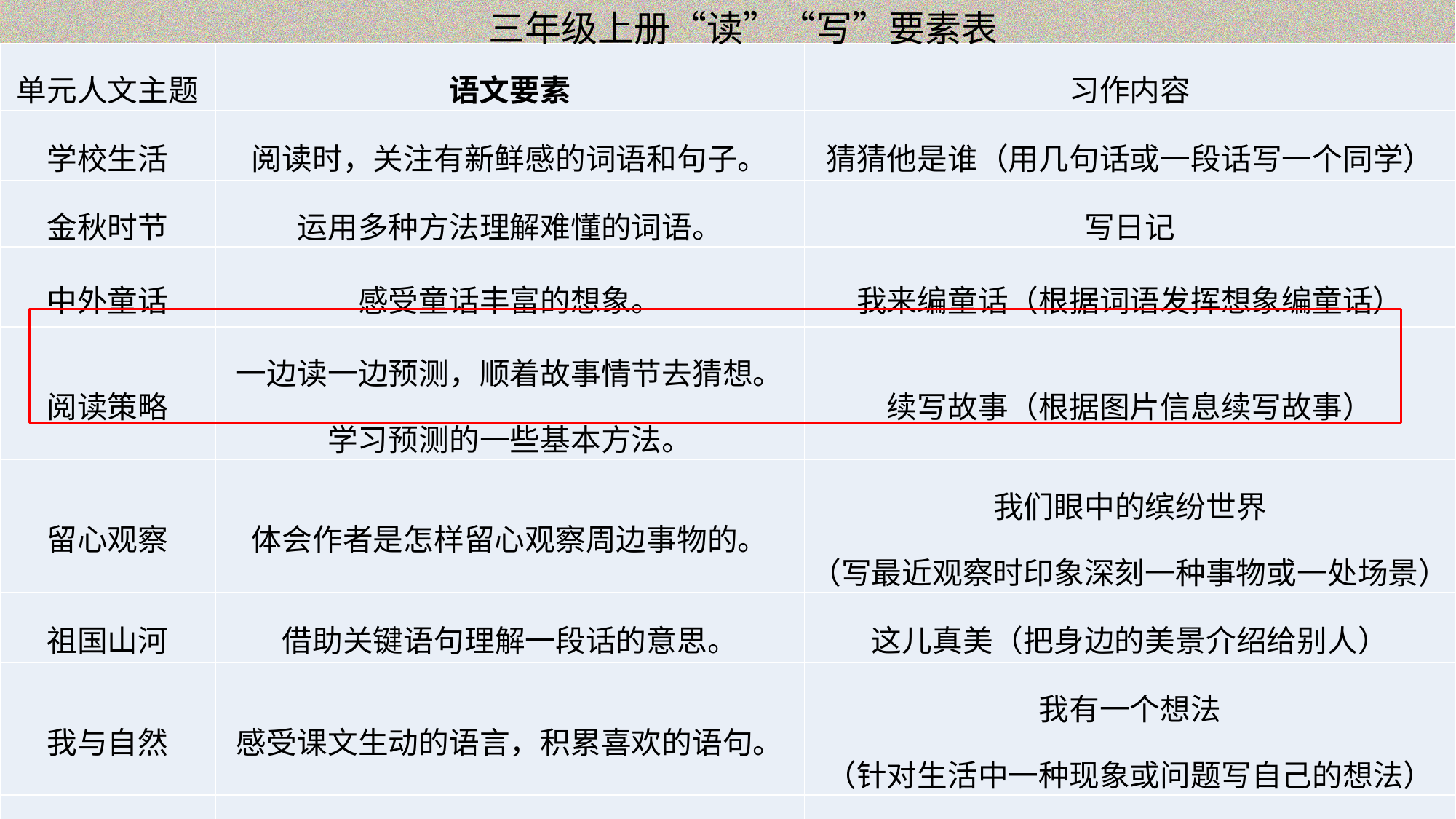

三年级上册“读”“写”要素表
| 单元人文主题 | 语文要素 | 习作内容 |
| --- | --- | --- |
| 学校生活 | 阅读时，关注有新鲜感的词语和句子。 | 猜猜他是谁（用几句话或一段话写一个同学） |
| 金秋时节 | 运用多种方法理解难懂的词语。 | 写日记 |
| 中外童话 | 感受童话丰富的想象。 | 我来编童话（根据词语发挥想象编童话） |
| 阅读策略 | 一边读一边预测，顺着故事情节去猜想。 学习预测的一些基本方法。 | 续写故事（根据图片信息续写故事） |
| 留心观察 | 体会作者是怎样留心观察周边事物的。 | 我们眼中的缤纷世界 （写最近观察时印象深刻一种事物或一处场景） |
| 祖国山河 | 借助关键语句理解一段话的意思。 | 这儿真美（把身边的美景介绍给别人） |
| 我与自然 | 感受课文生动的语言，积累喜欢的语句。 | 我有一个想法 （针对生活中一种现象或问题写自己的想法） |
| 美好品质 | 学习带着问题默读，理解课文的意思。 | 那次玩得真高兴 （把一次玩得高兴的事情过程写下来） |